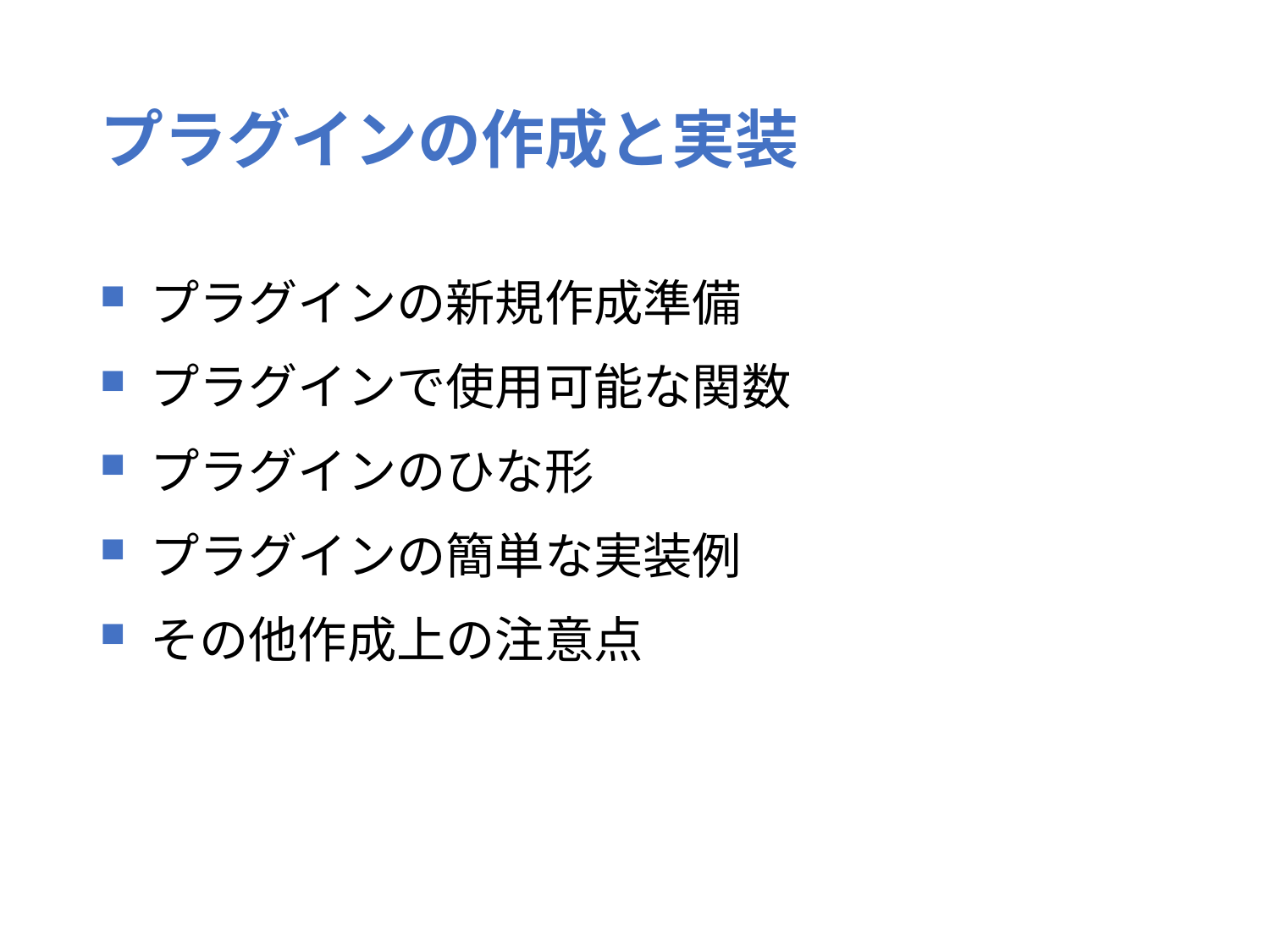

# プラグインの作成と実装
プラグインの新規作成準備
プラグインで使用可能な関数
プラグインのひな形
プラグインの簡単な実装例
その他作成上の注意点